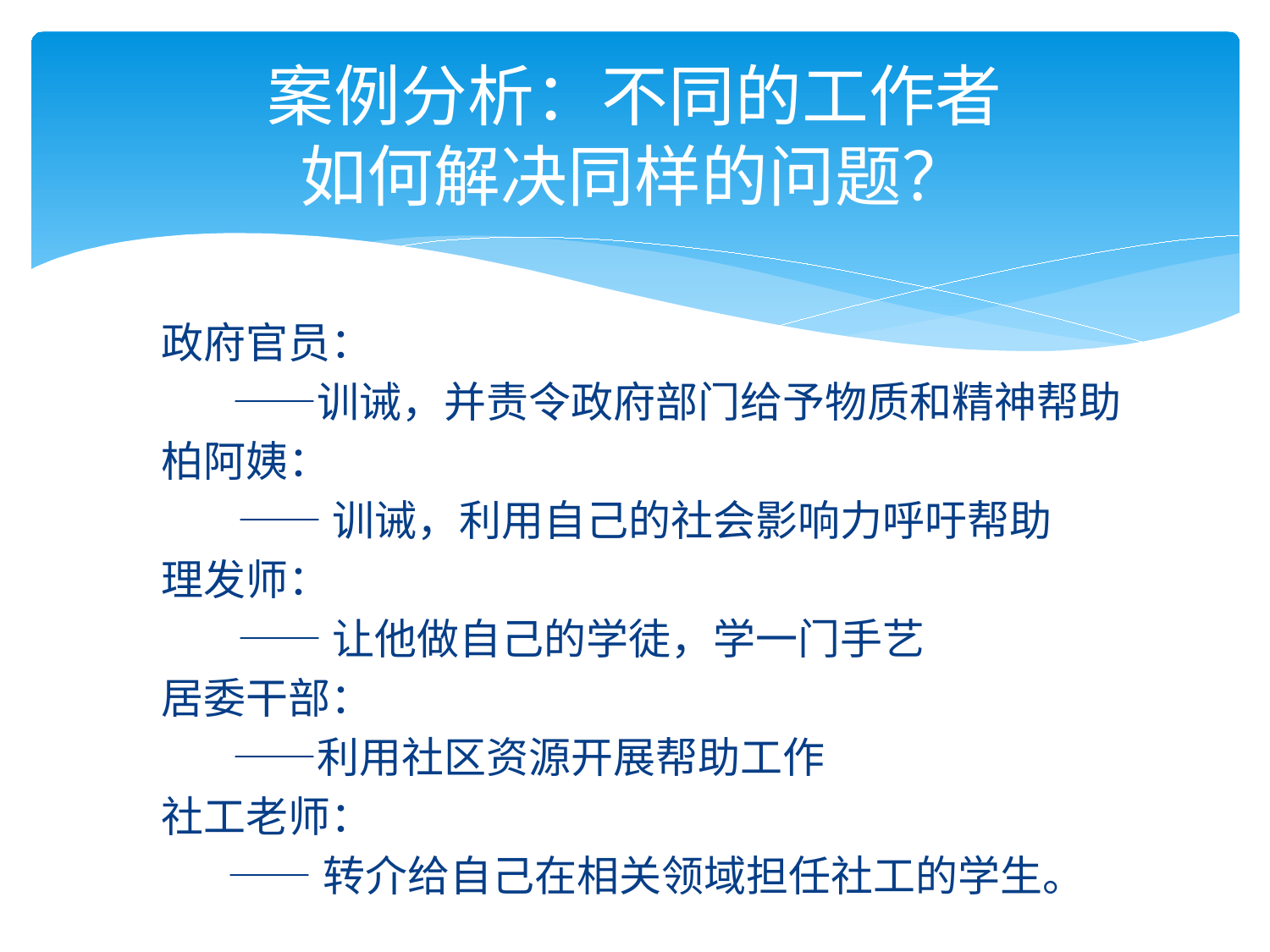

# 案例分析：不同的工作者 如何解决同样的问题？
政府官员：
　   ——训诫，并责令政府部门给予物质和精神帮助
柏阿姨：
        ——训诫，利用自己的社会影响力呼吁帮助
理发师：
        ——让他做自己的学徒，学一门手艺
居委干部：
　   ——利用社区资源开展帮助工作
社工老师：
       ——转介给自己在相关领域担任社工的学生。